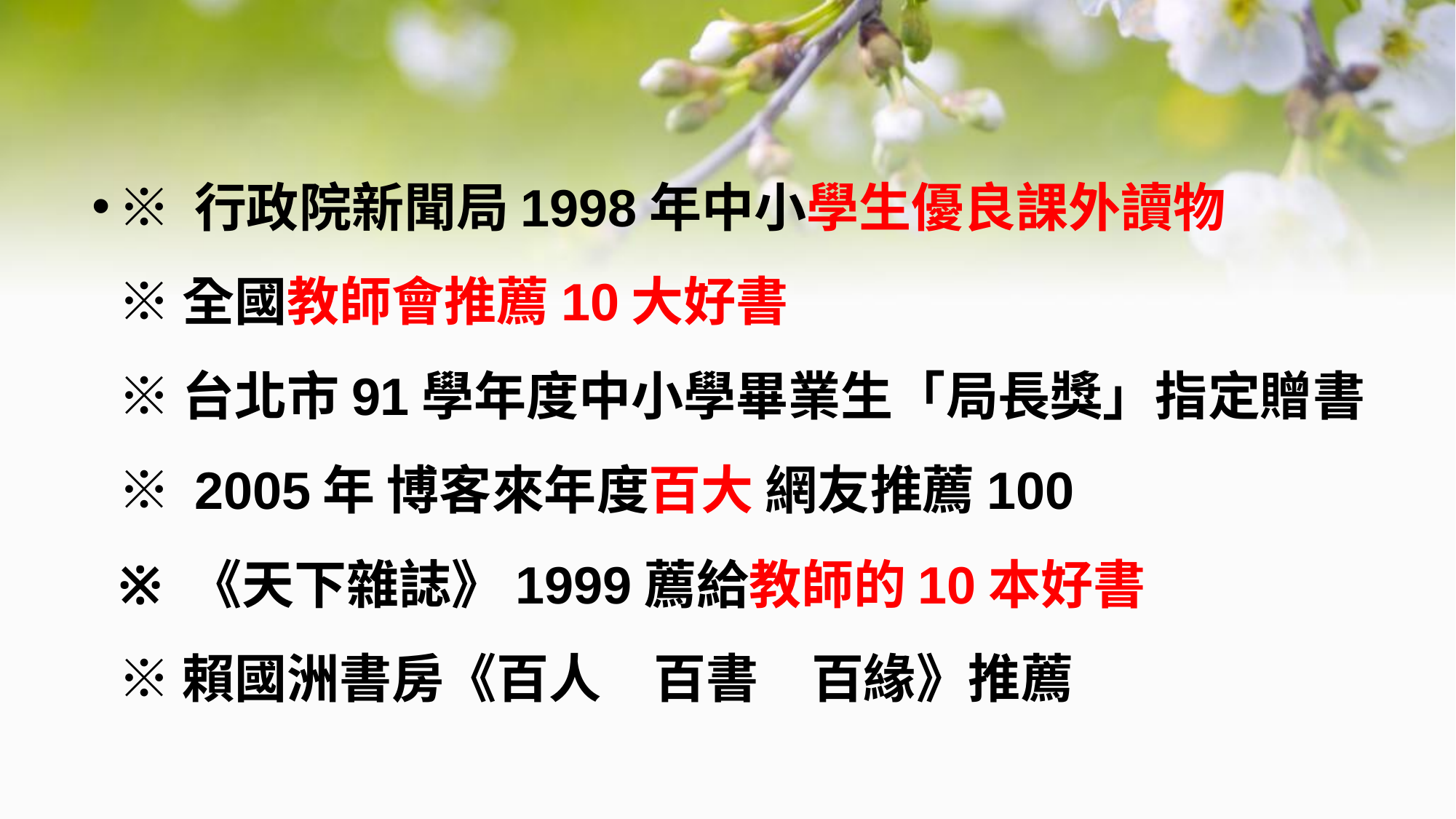

※ 行政院新聞局1998年中小學生優良課外讀物
※ 全國教師會推薦10大好書
※ 台北市91學年度中小學畢業生「局長獎」指定贈書
※ 2005年 博客來年度百大 網友推薦100
※ 《天下雜誌》1999薦給教師的10本好書
※ 賴國洲書房《百人　百書　百緣》推薦